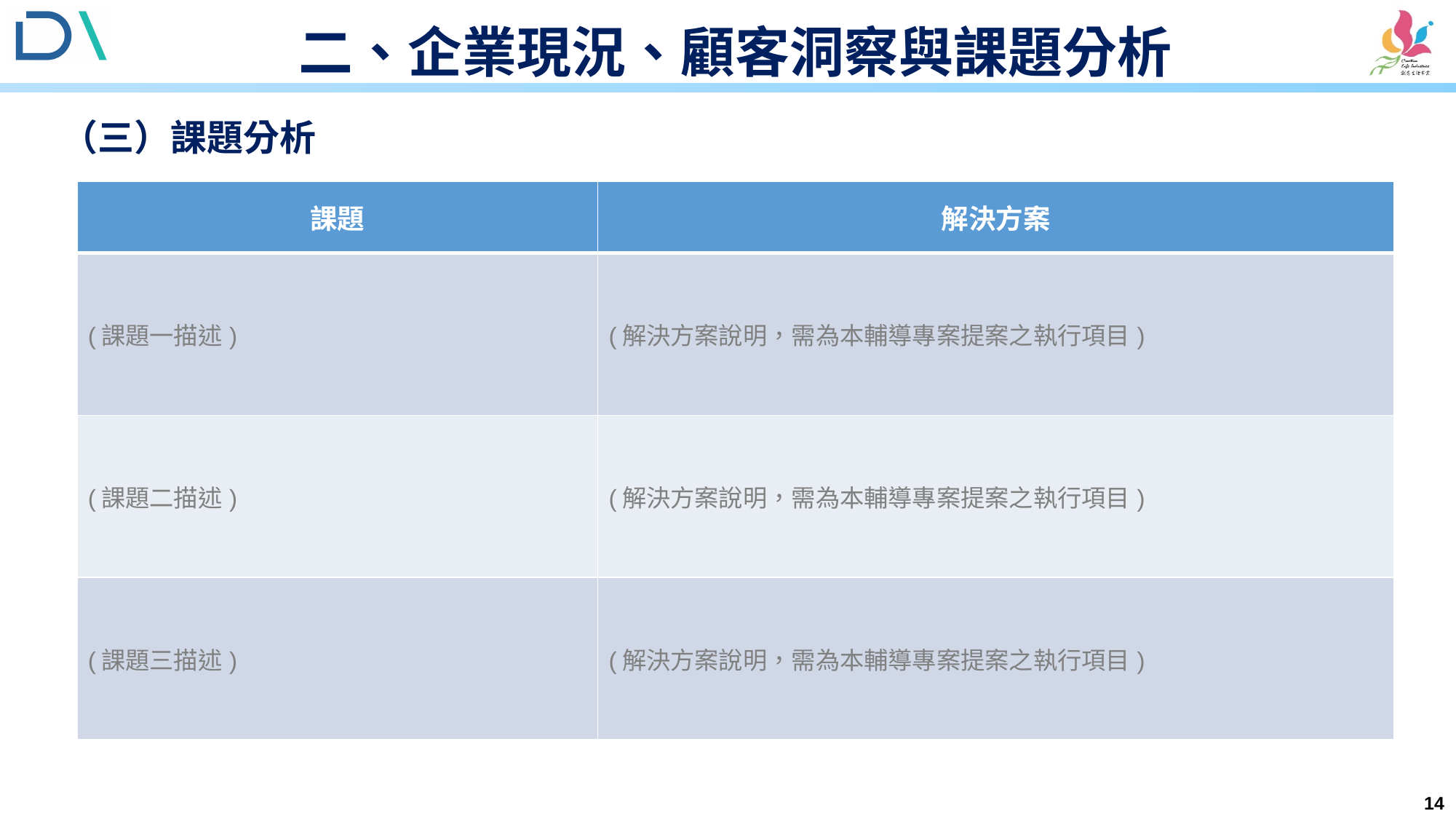

# 二、企業現況、顧客洞察與課題分析

（三）課題分析
| 課題 | 解決方案 |
| --- | --- |
| (課題一描述) | (解決方案說明，需為本輔導專案提案之執行項目) |
| (課題二描述) | (解決方案說明，需為本輔導專案提案之執行項目) |
| (課題三描述) | (解決方案說明，需為本輔導專案提案之執行項目) |
14